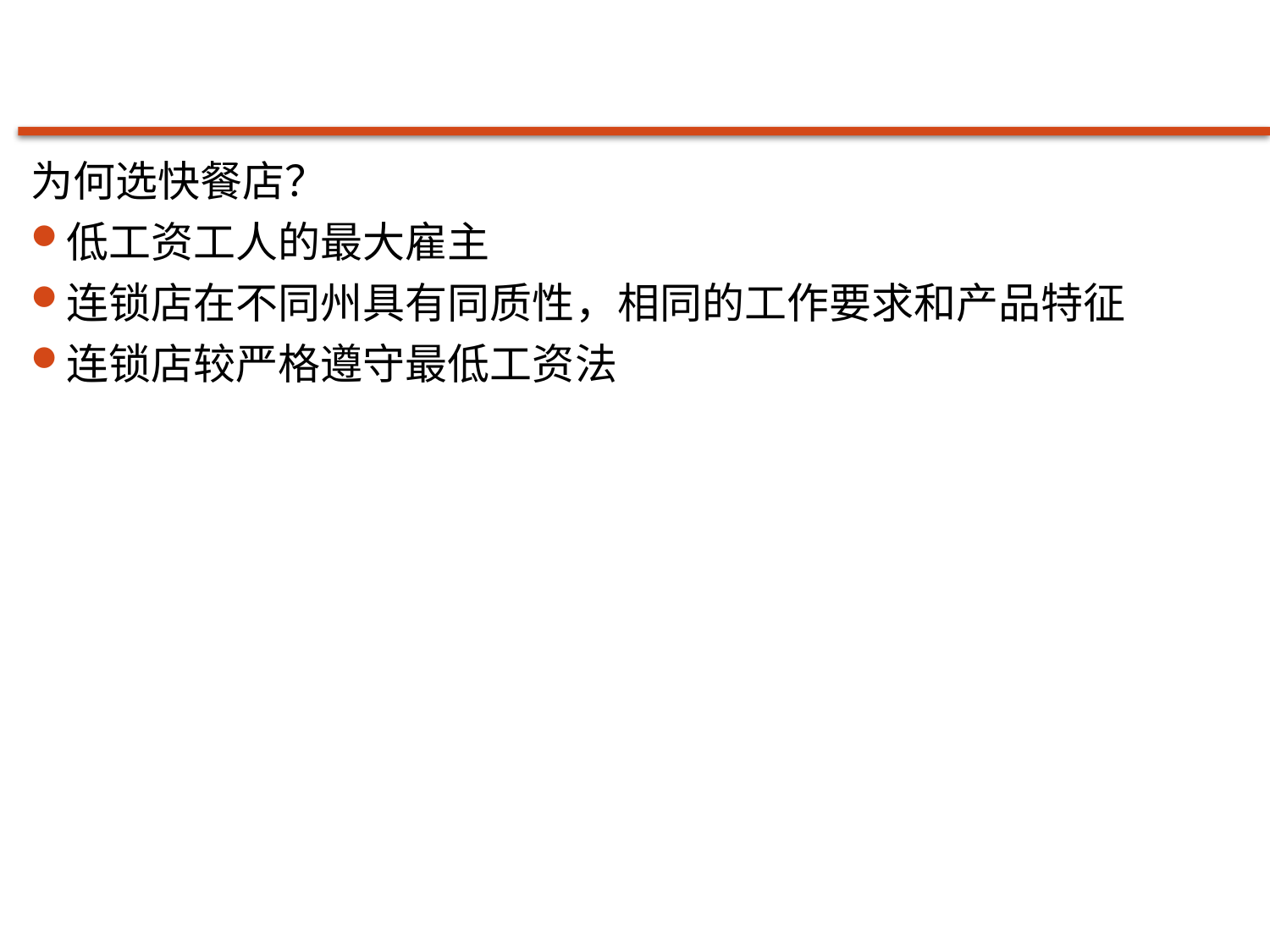

#
为何选快餐店？
低工资工人的最大雇主
连锁店在不同州具有同质性，相同的工作要求和产品特征
连锁店较严格遵守最低工资法